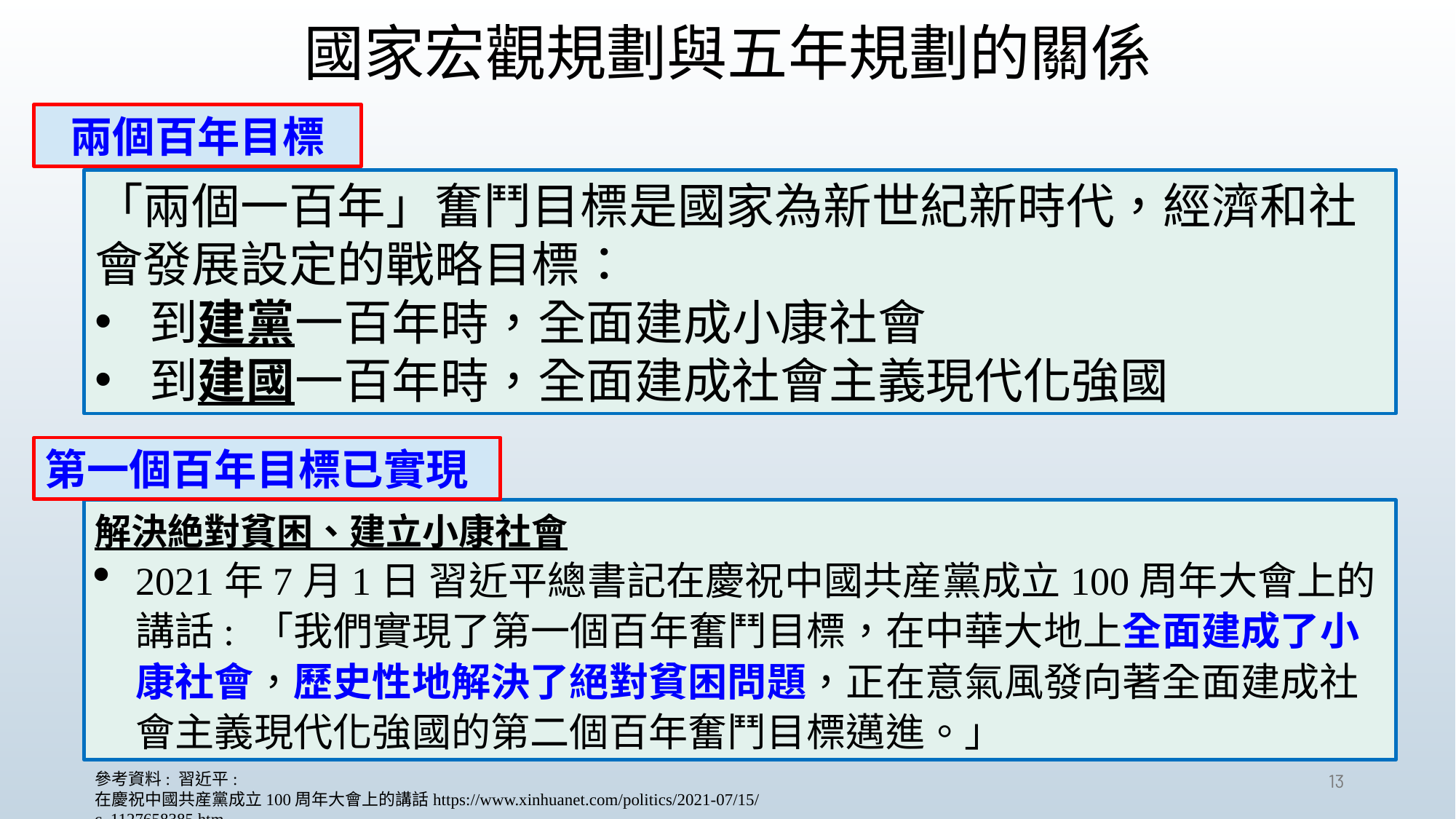

# 國家宏觀規劃與五年規劃的關係
兩個百年目標
「兩個一百年」奮鬥目標是國家為新世紀新時代，經濟和社會發展設定的戰略目標：
到建黨一百年時，全面建成小康社會
到建國一百年時，全面建成社會主義現代化強國
第一個百年目標已實現
解決絶對貧困、建立小康社會
2021年7月1日 習近平總書記在慶祝中國共産黨成立100周年大會上的講話: 「我們實現了第一個百年奮鬥目標，在中華大地上全面建成了小康社會，歷史性地解決了絕對貧困問題，正在意氣風發向著全面建成社會主義現代化強國的第二個百年奮鬥目標邁進。」
13
參考資料: 習近平: 在慶祝中國共産黨成立100周年大會上的講話https://www.xinhuanet.com/politics/2021-07/15/c_1127658385.htm